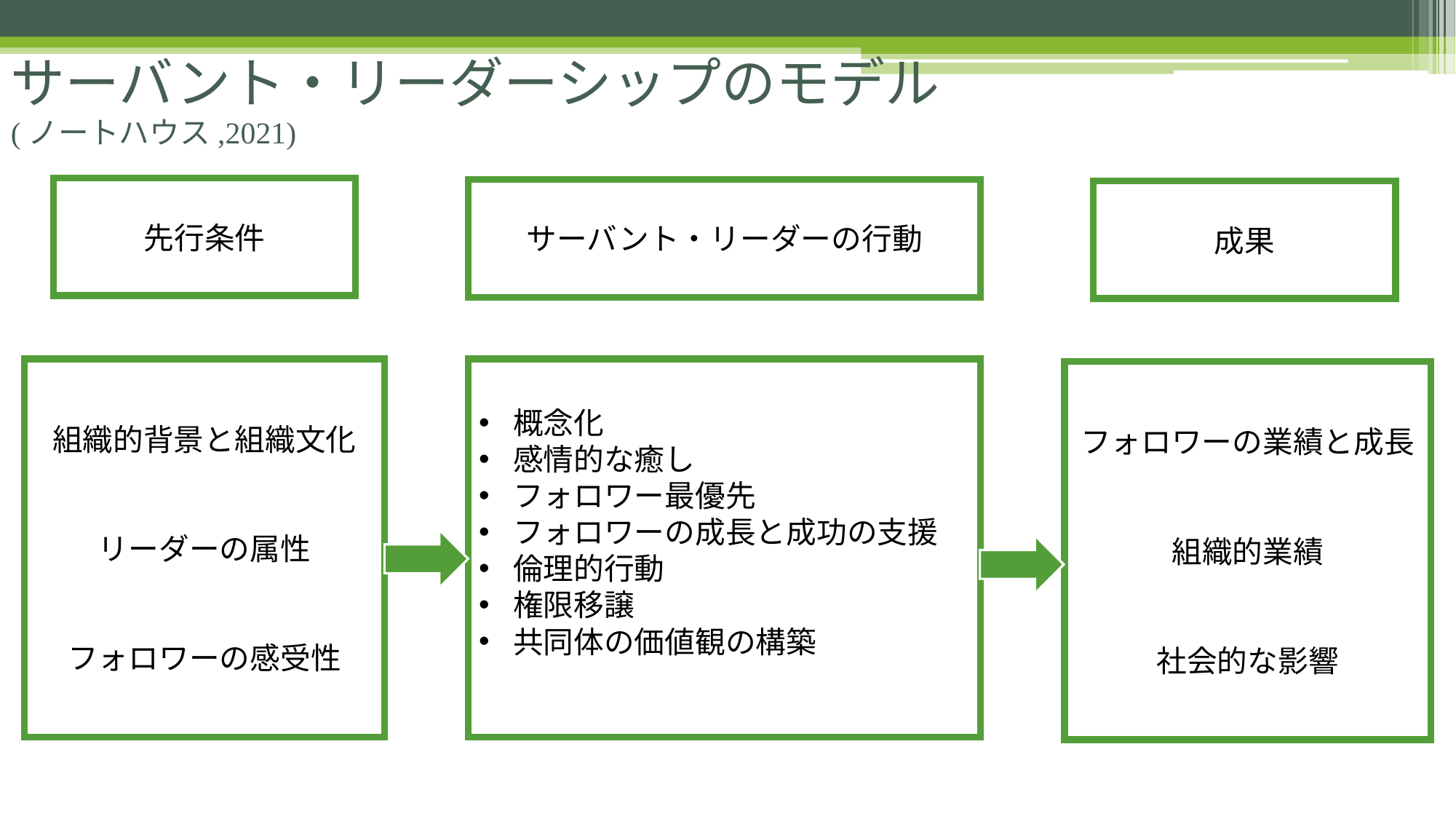

# サーバント・リーダーシップのモデル (ノートハウス,2021)
先行条件
サーバント・リーダーの行動
成果
組織的背景と組織文化

リーダーの属性

フォロワーの感受性
概念化
感情的な癒し
フォロワー最優先
フォロワーの成長と成功の支援
倫理的行動
権限移譲
共同体の価値観の構築

フォロワーの業績と成長

組織的業績

社会的な影響